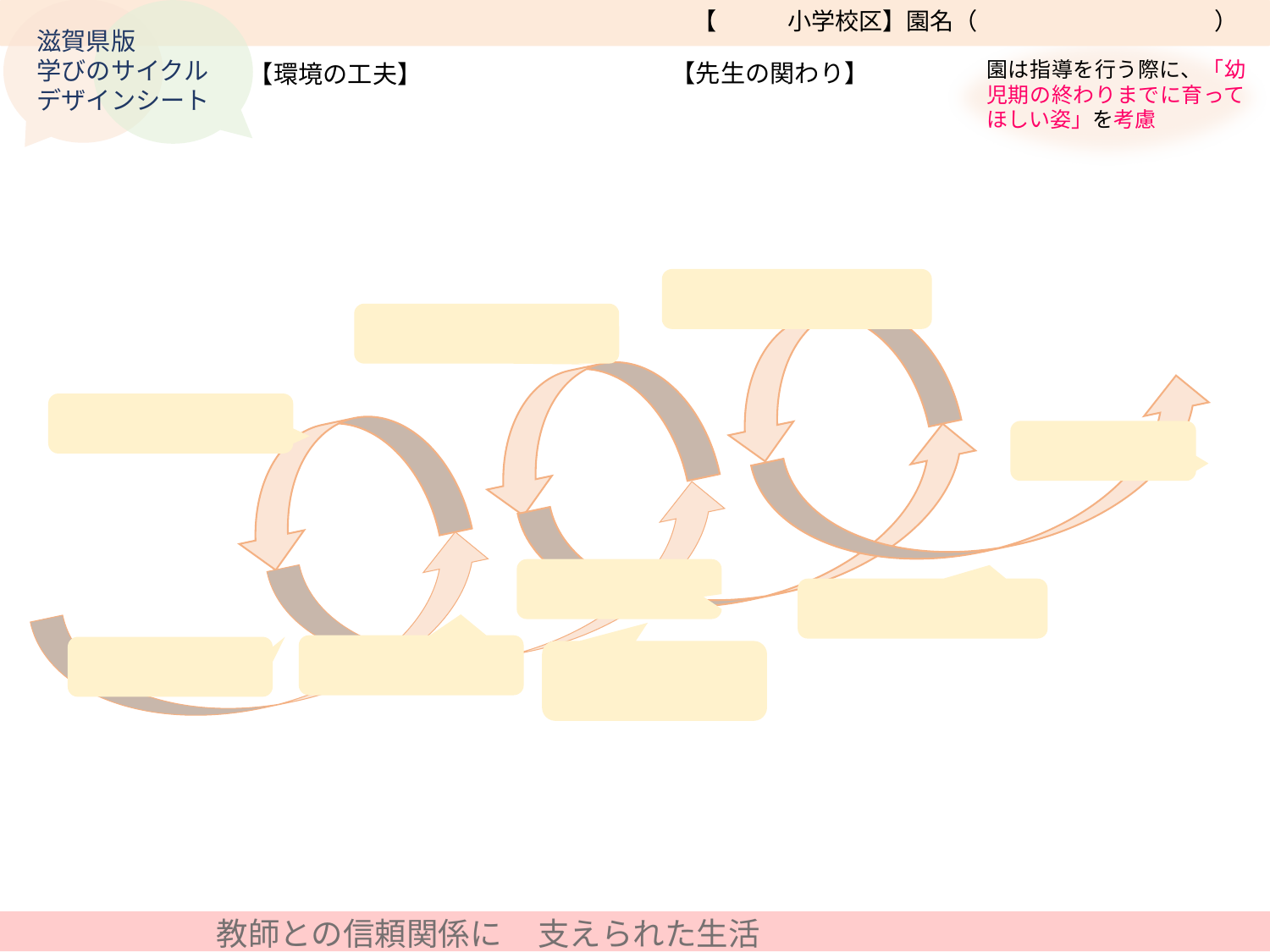

【　　　小学校区】園名（　　　　　　　　　　）

滋賀県版
学びのサイクル
デザインシート

園は指導を行う際に、「幼児期の終わりまでに育ってほしい姿」を考慮
【先生の関わり】
【環境の工夫】

                         教師との信頼関係に     支えられた生活